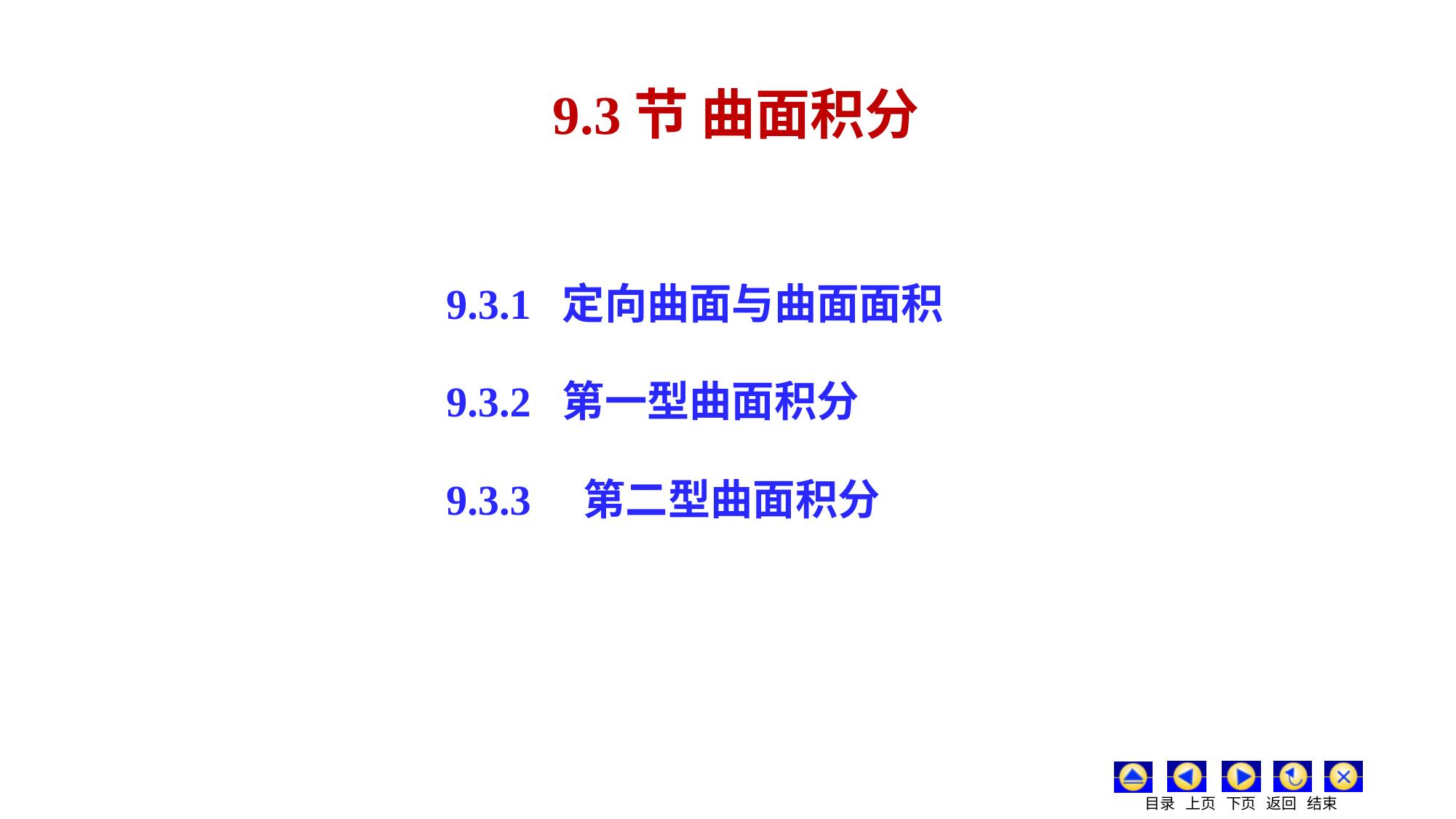

9.3节 曲面积分
9.3.1  定向曲面与曲面面积
9.3.2  第一型曲面积分
9.3.3    第二型曲面积分